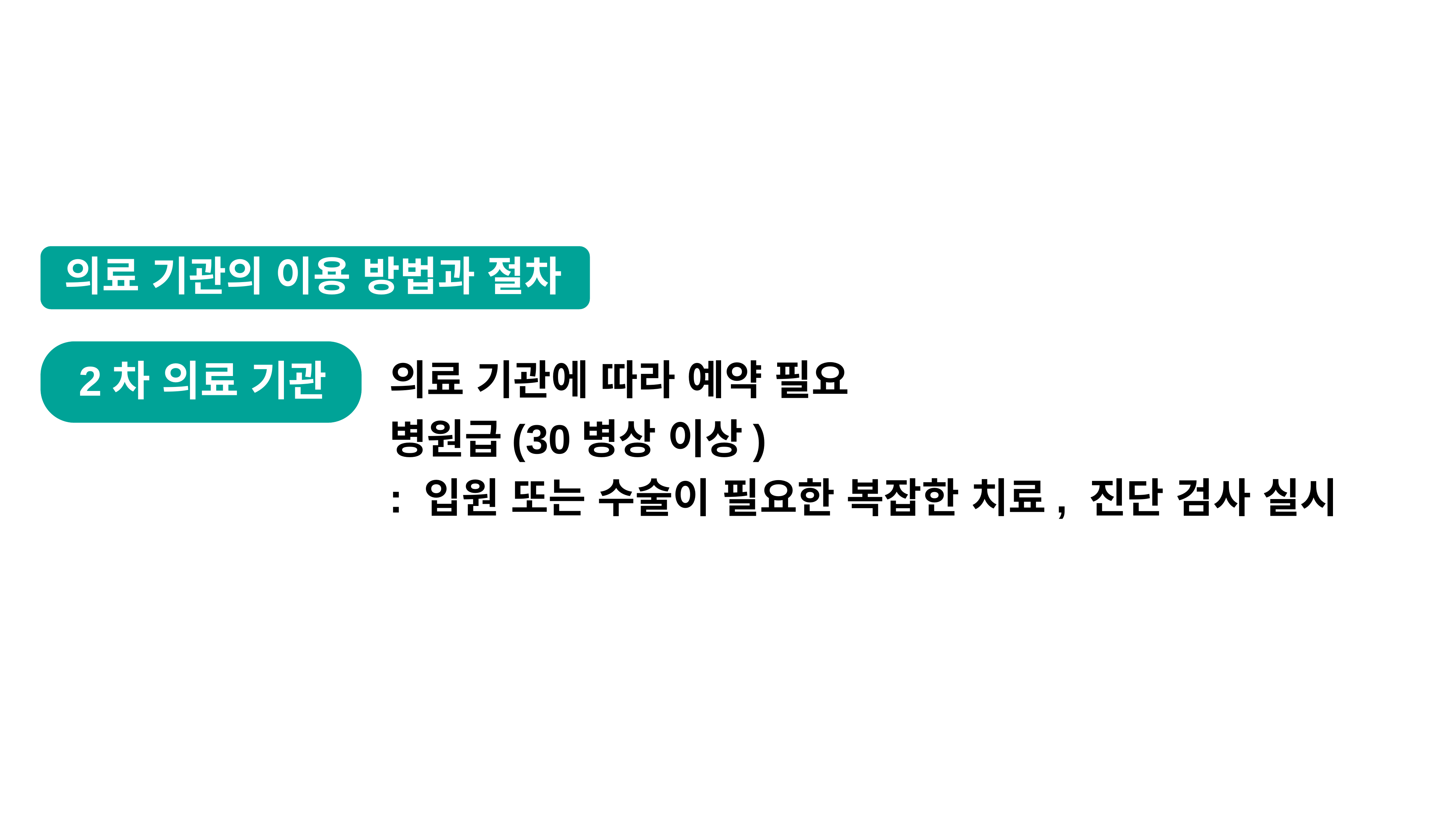

의료 기관의 이용 방법과 절차

의료 기관에 따라 예약 필요
병원급(30병상 이상)
: 입원 또는 수술이 필요한 복잡한 치료, 진단 검사 실시
2차 의료 기관